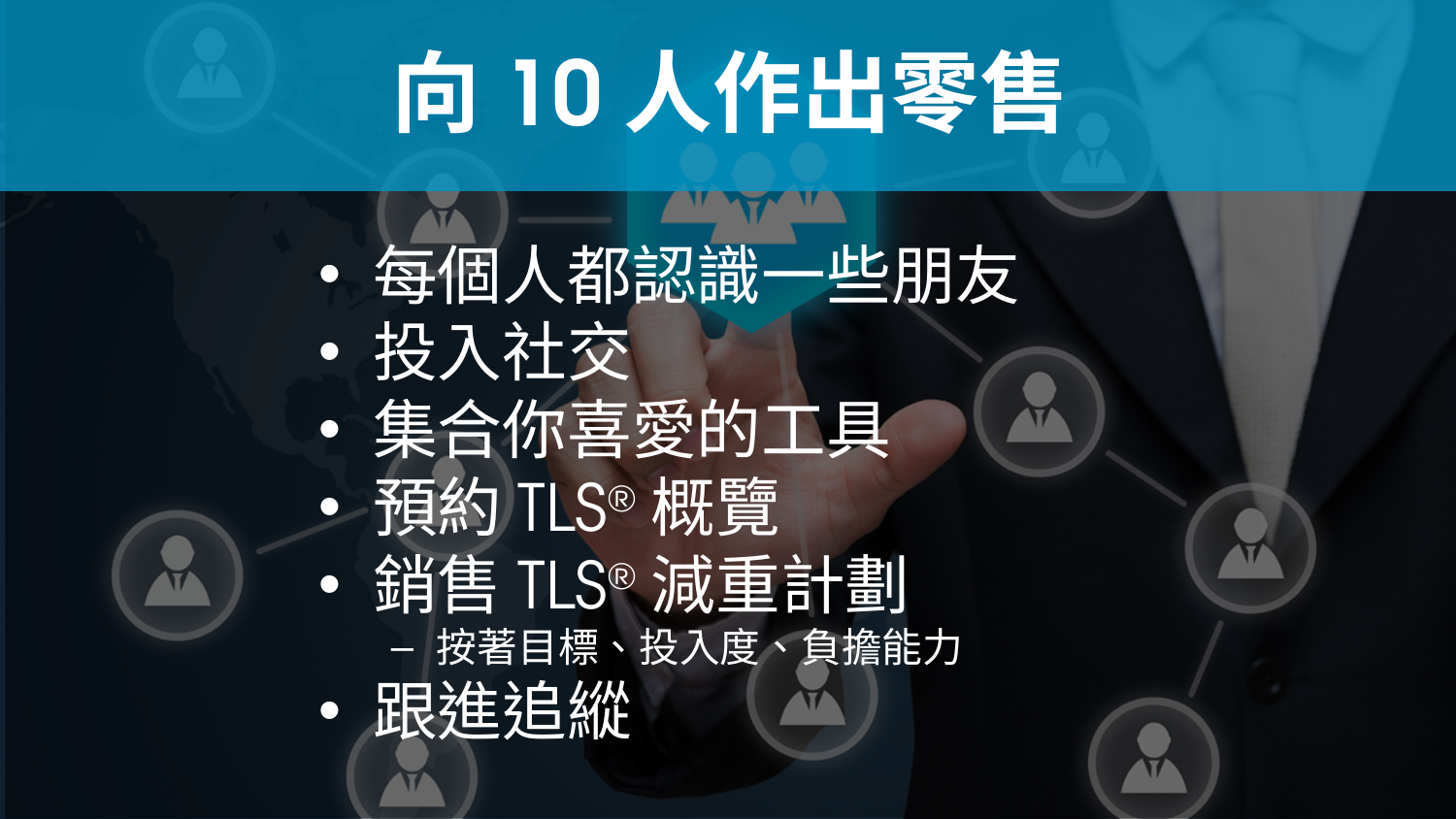

向10人作出零售
每個人都認識一些朋友
投入社交
集合你喜愛的工具
預約TLS®概覽
銷售TLS®減重計劃
按著目標、投入度、負擔能力
跟進追縱